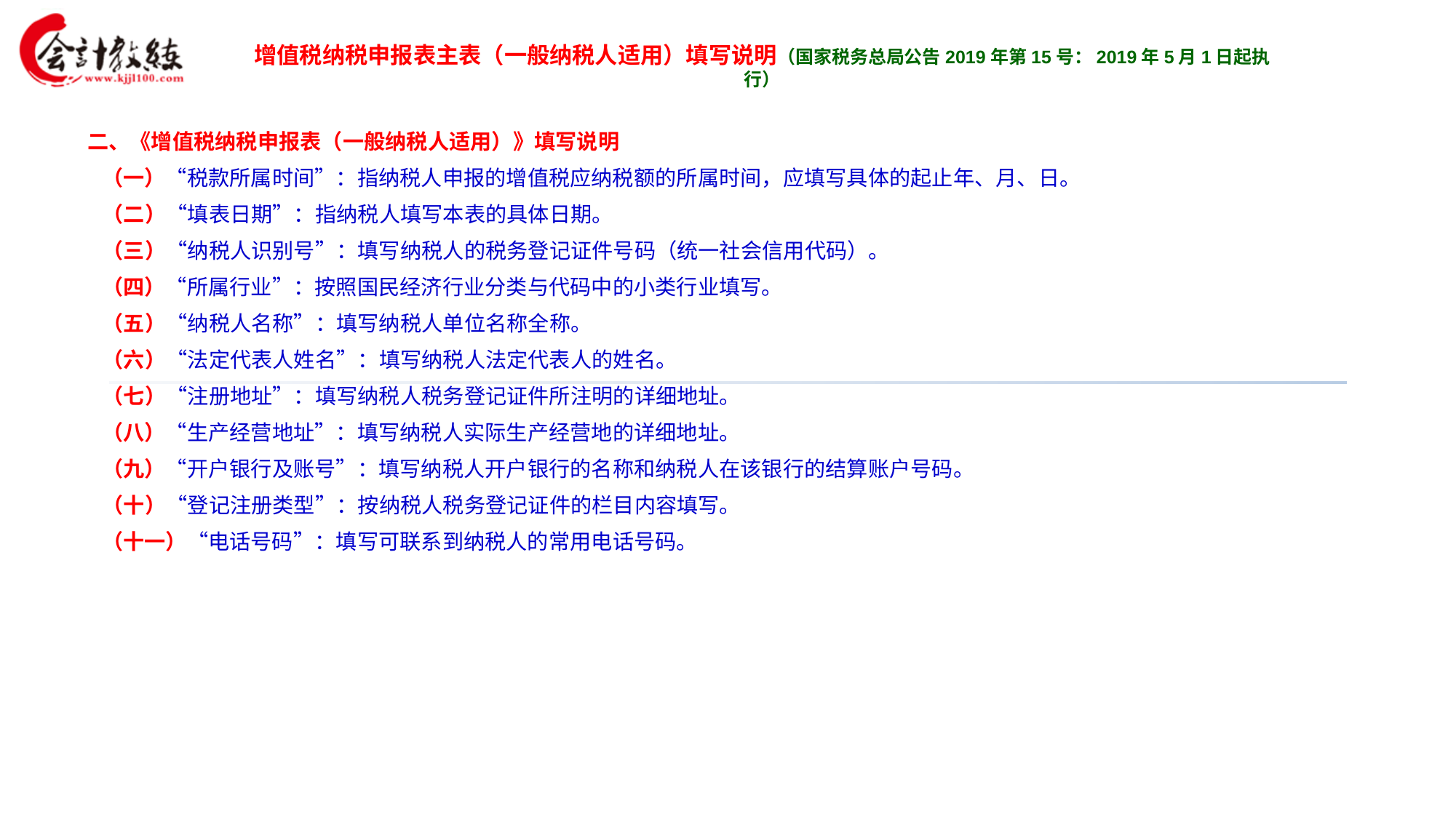

增值税纳税申报表主表（一般纳税人适用）填写说明（国家税务总局公告2019年第15号：2019年5月1日起执行）
二、《增值税纳税申报表（一般纳税人适用）》填写说明
  （一）“税款所属时间”：指纳税人申报的增值税应纳税额的所属时间，应填写具体的起止年、月、日。
  （二）“填表日期”：指纳税人填写本表的具体日期。
  （三）“纳税人识别号”：填写纳税人的税务登记证件号码（统一社会信用代码）。
  （四）“所属行业”：按照国民经济行业分类与代码中的小类行业填写。
  （五）“纳税人名称”：填写纳税人单位名称全称。
  （六）“法定代表人姓名”：填写纳税人法定代表人的姓名。
  （七）“注册地址”：填写纳税人税务登记证件所注明的详细地址。
  （八）“生产经营地址”：填写纳税人实际生产经营地的详细地址。
  （九）“开户银行及账号”：填写纳税人开户银行的名称和纳税人在该银行的结算账户号码。
  （十）“登记注册类型”：按纳税人税务登记证件的栏目内容填写。
  （十一）“电话号码”：填写可联系到纳税人的常用电话号码。